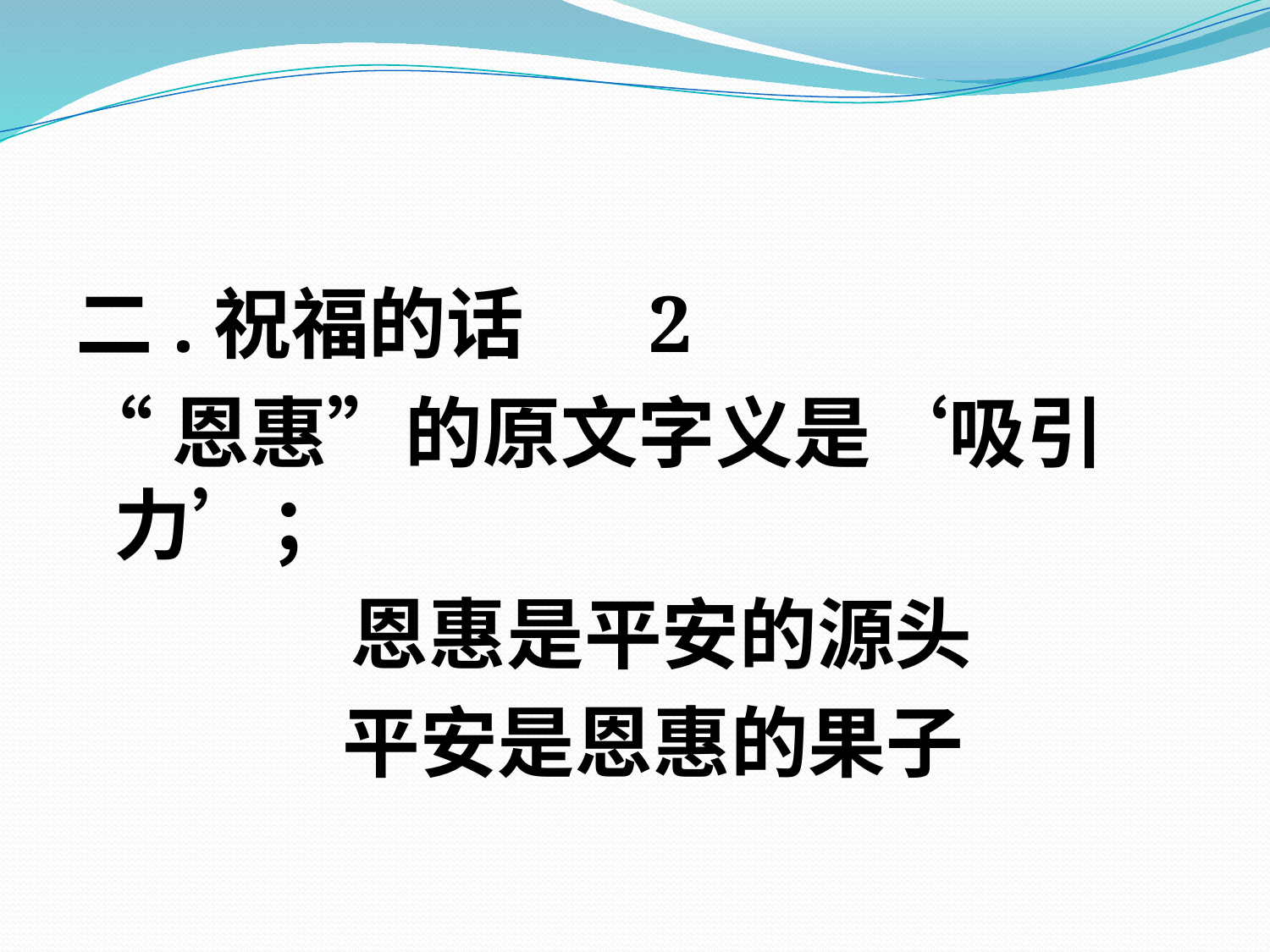

#
二.祝福的话      2
“恩惠”的原文字义是‘吸引力’；
  恩惠是平安的源头
 平安是恩惠的果子